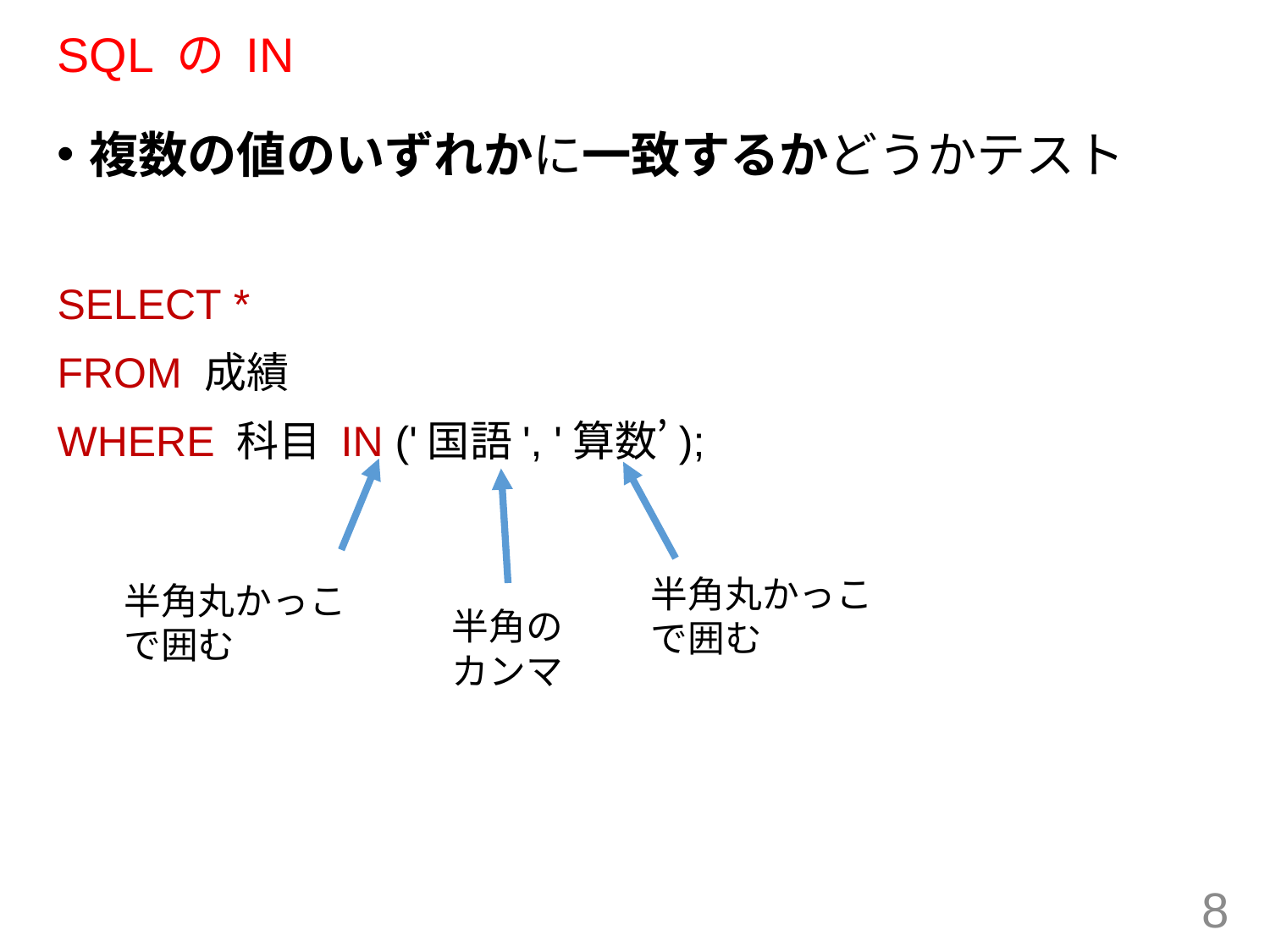

# SQL の IN
複数の値のいずれかに一致するかどうかテスト

SELECT *
FROM 成績
WHERE 科目 IN ('国語', '算数’);

半角丸かっこ
で囲む
半角丸かっこ
で囲む
半角の
カンマ
8